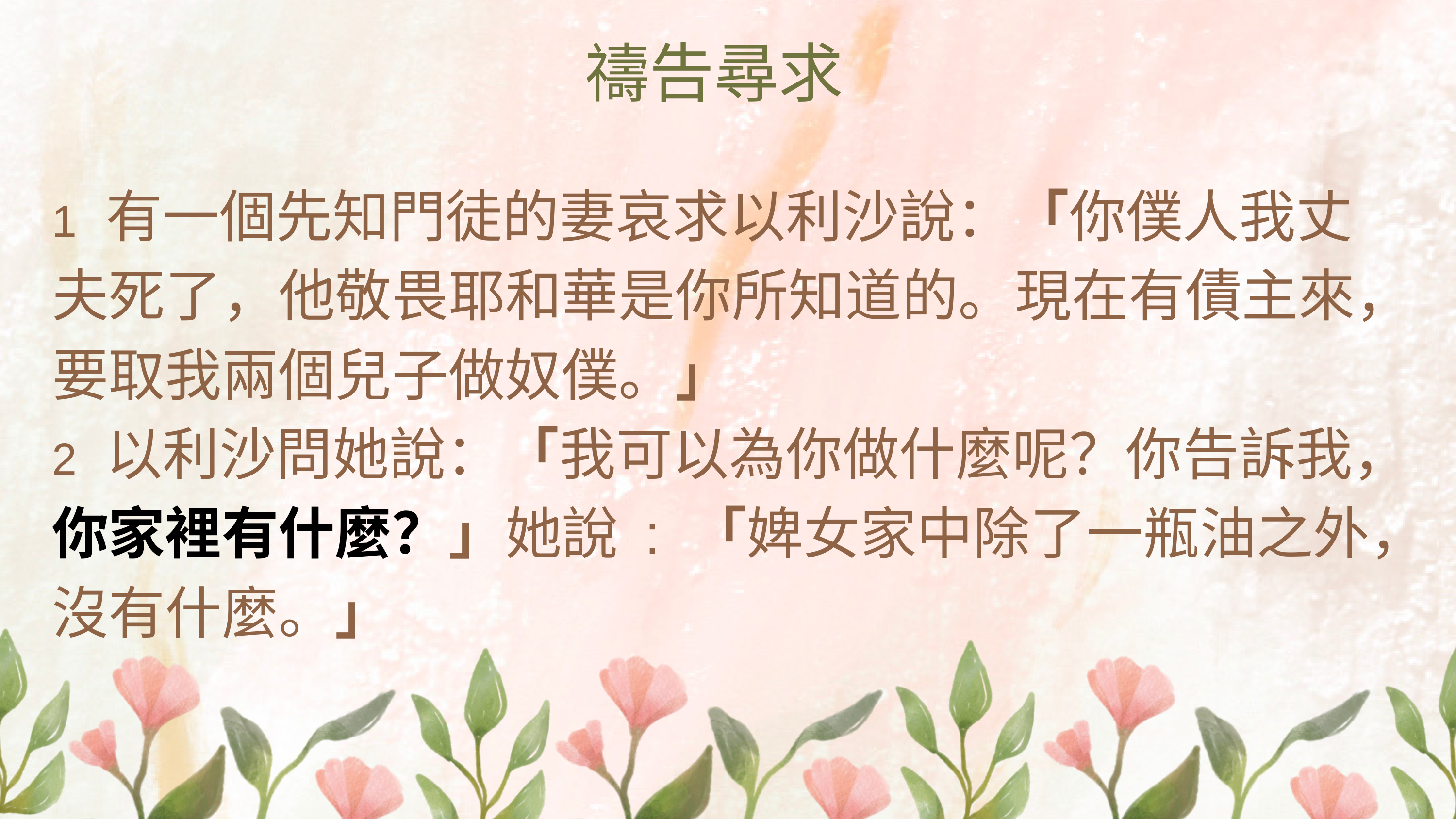

禱告尋求
1 有一個先知門徒的妻哀求以利沙說：「你僕人我丈夫死了，他敬畏耶和華是你所知道的。現在有債主來，要取我兩個兒子做奴僕。」
2 以利沙問她說：「我可以為你做什麼呢？你告訴我，你家裡有什麼？」她說 : 「婢女家中除了一瓶油之外，沒有什麼。」